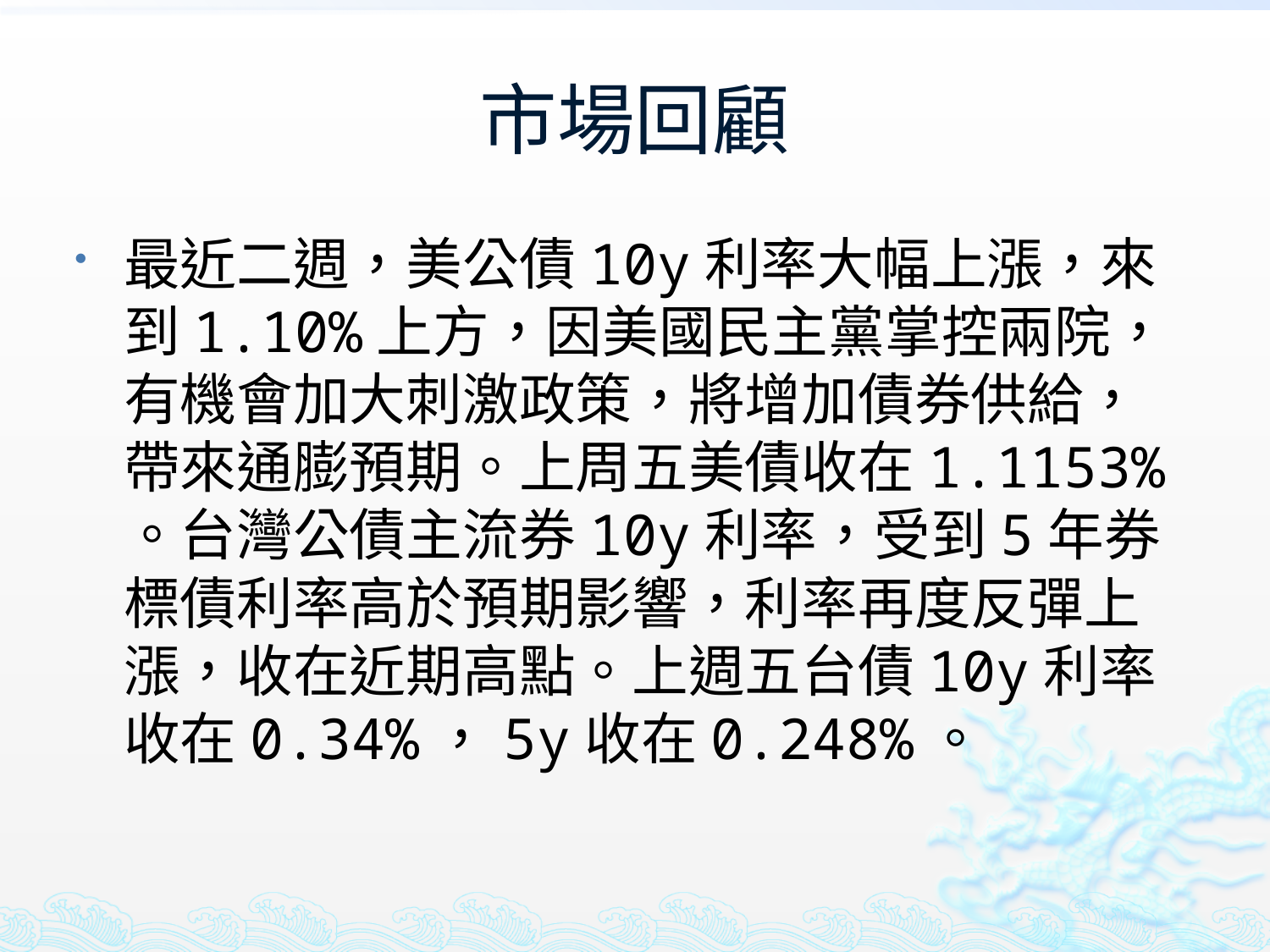

# 市場回顧
最近二週，美公債10y利率大幅上漲，來到1.10%上方，因美國民主黨掌控兩院，有機會加大刺激政策，將增加債券供給，帶來通膨預期。上周五美債收在1.1153% 。台灣公債主流券10y利率，受到5年券標債利率高於預期影響，利率再度反彈上漲，收在近期高點。上週五台債10y利率收在0.34%，5y收在0.248%。